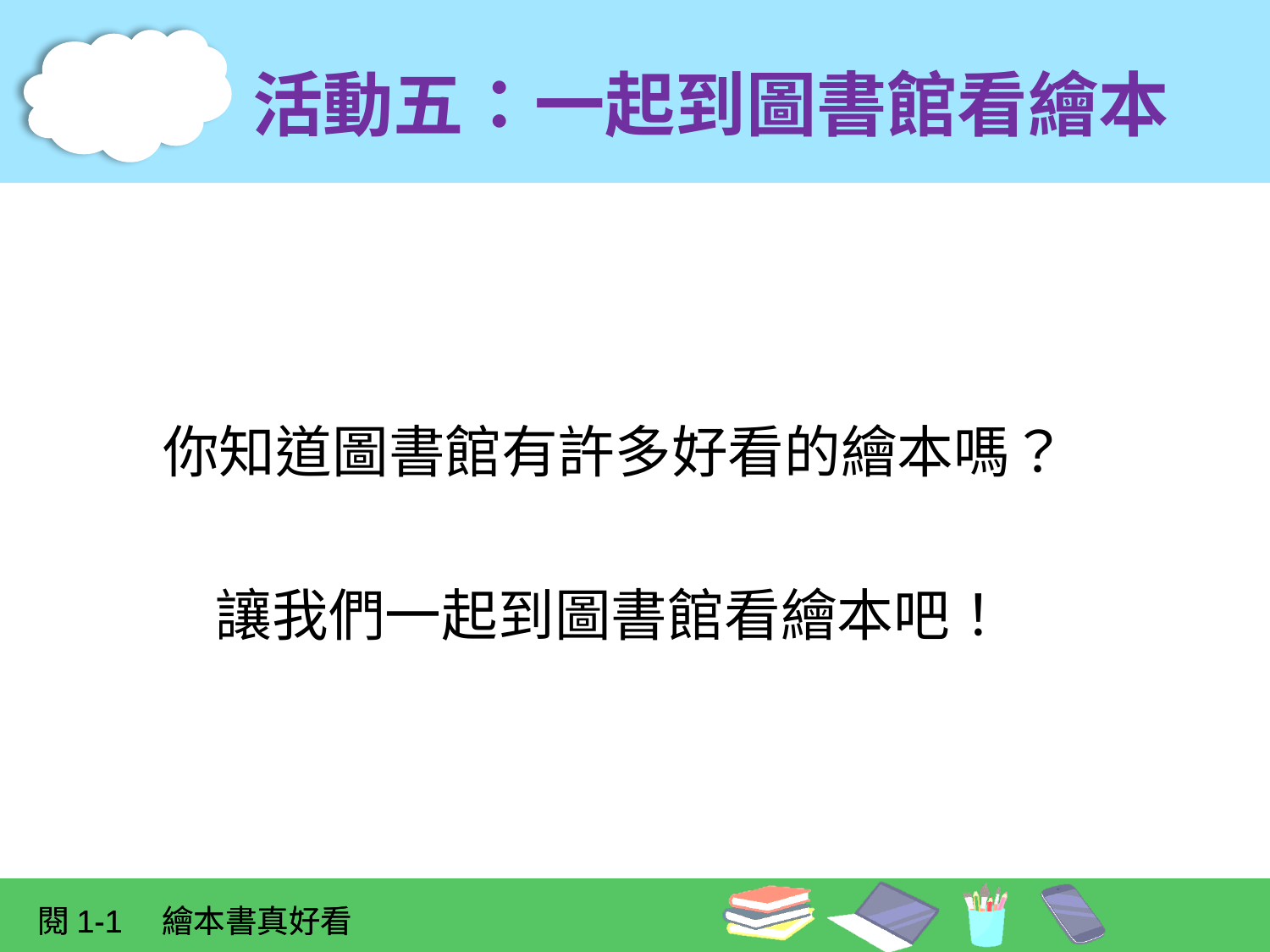

活動五：一起到圖書館看繪本
你知道圖書館有許多好看的繪本嗎？
讓我們一起到圖書館看繪本吧！